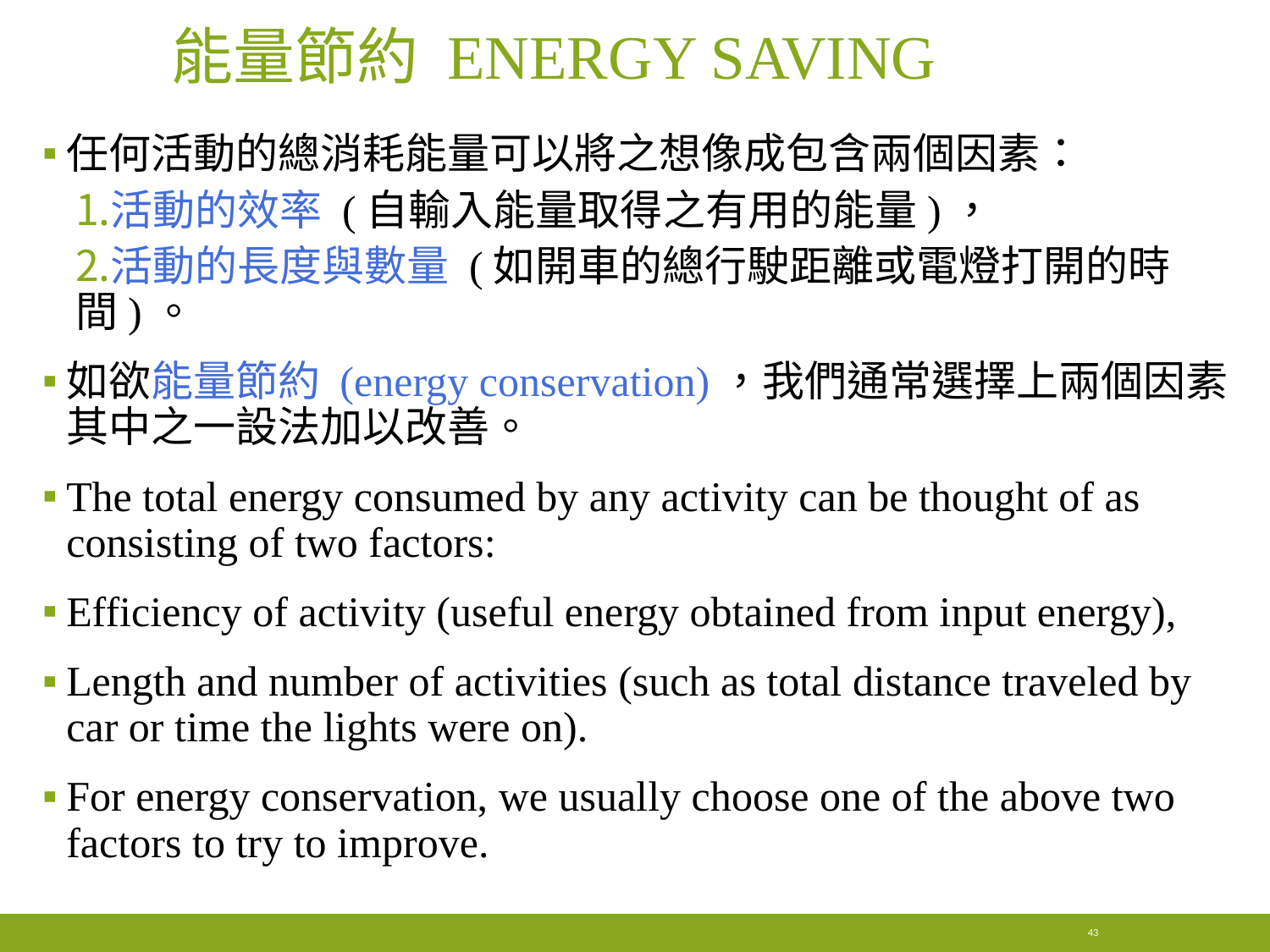

# 能量節約 energy saving
任何活動的總消耗能量可以將之想像成包含兩個因素：
活動的效率 (自輸入能量取得之有用的能量)，
活動的長度與數量 (如開車的總行駛距離或電燈打開的時間)。
如欲能量節約 (energy conservation)，我們通常選擇上兩個因素其中之一設法加以改善。
The total energy consumed by any activity can be thought of as consisting of two factors:
Efficiency of activity (useful energy obtained from input energy),
Length and number of activities (such as total distance traveled by car or time the lights were on).
For energy conservation, we usually choose one of the above two factors to try to improve.
43